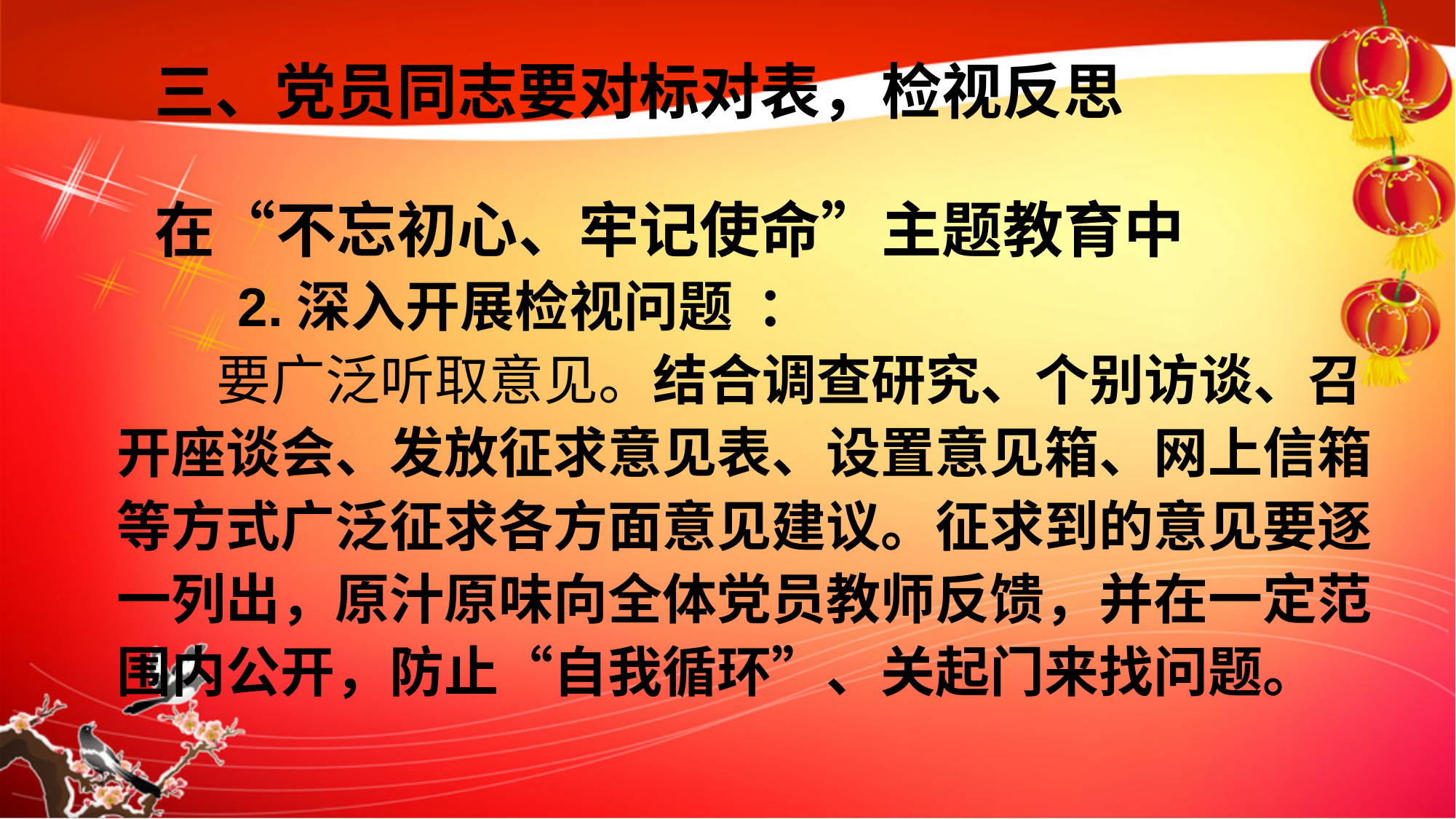

三、党员同志要对标对表，检视反思

  在“不忘初心、牢记使命”主题教育中
        2.深入开展检视问题  ：
       要广泛听取意见。结合调查研究、个别访谈、召开座谈会、发放征求意见表、设置意见箱、网上信箱等方式广泛征求各方面意见建议。征求到的意见要逐一列出，原汁原味向全体党员教师反馈，并在一定范围内公开，防止“自我循环”、关起门来找问题。